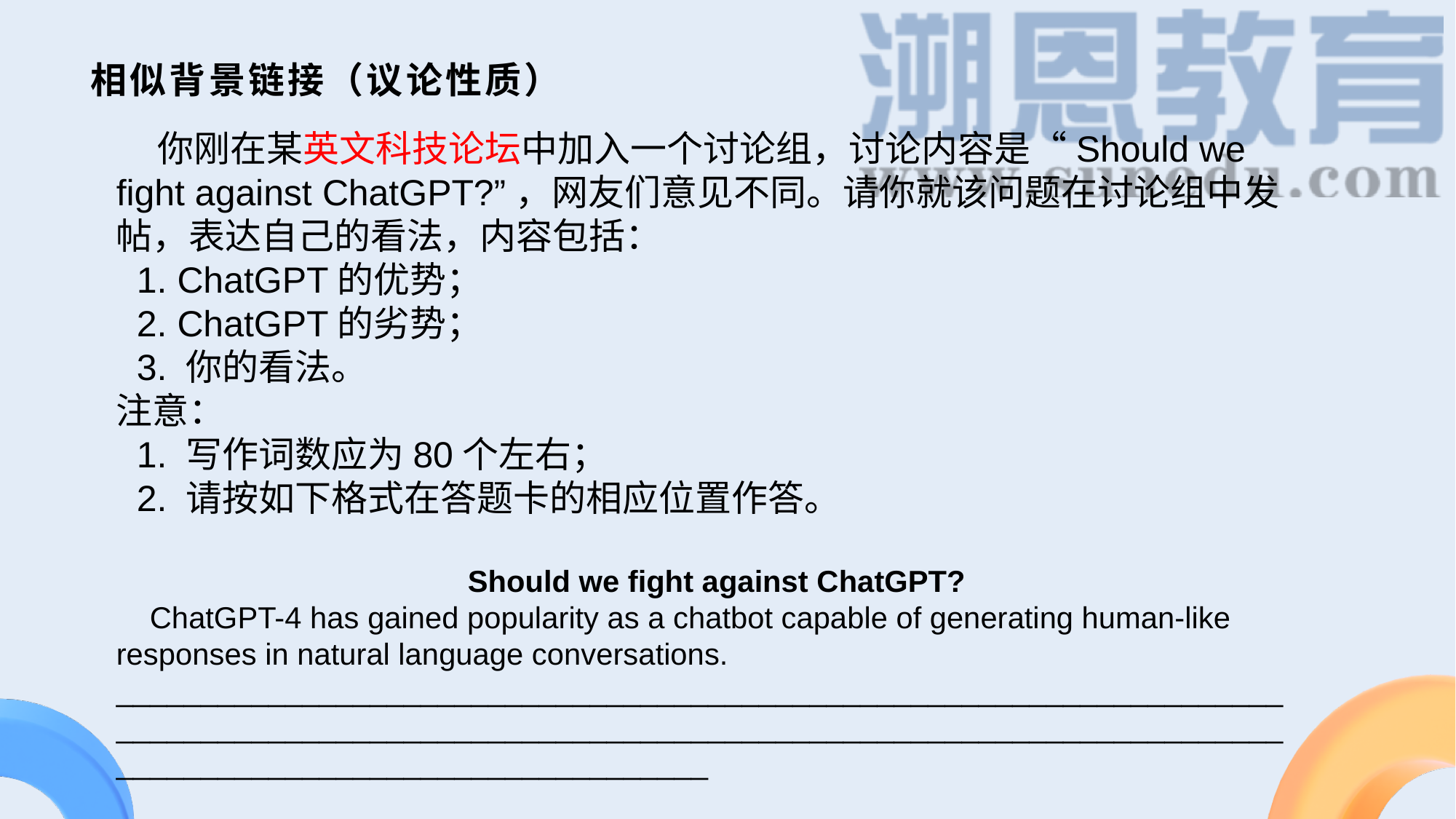

相似背景链接（议论性质）
    你刚在某英文科技论坛中加入一个讨论组，讨论内容是“Should we fight against ChatGPT?”，网友们意见不同。请你就该问题在讨论组中发帖，表达自己的看法，内容包括：
  1. ChatGPT的优势；
  2. ChatGPT的劣势；
  3. 你的看法。
注意：
  1. 写作词数应为80个左右；
  2. 请按如下格式在答题卡的相应位置作答。

  Should we fight against ChatGPT?
    ChatGPT-4 has gained popularity as a chatbot capable of generating human-like responses in natural language conversations.
_____________________________________________________________________________________________________________________________________________________________________________